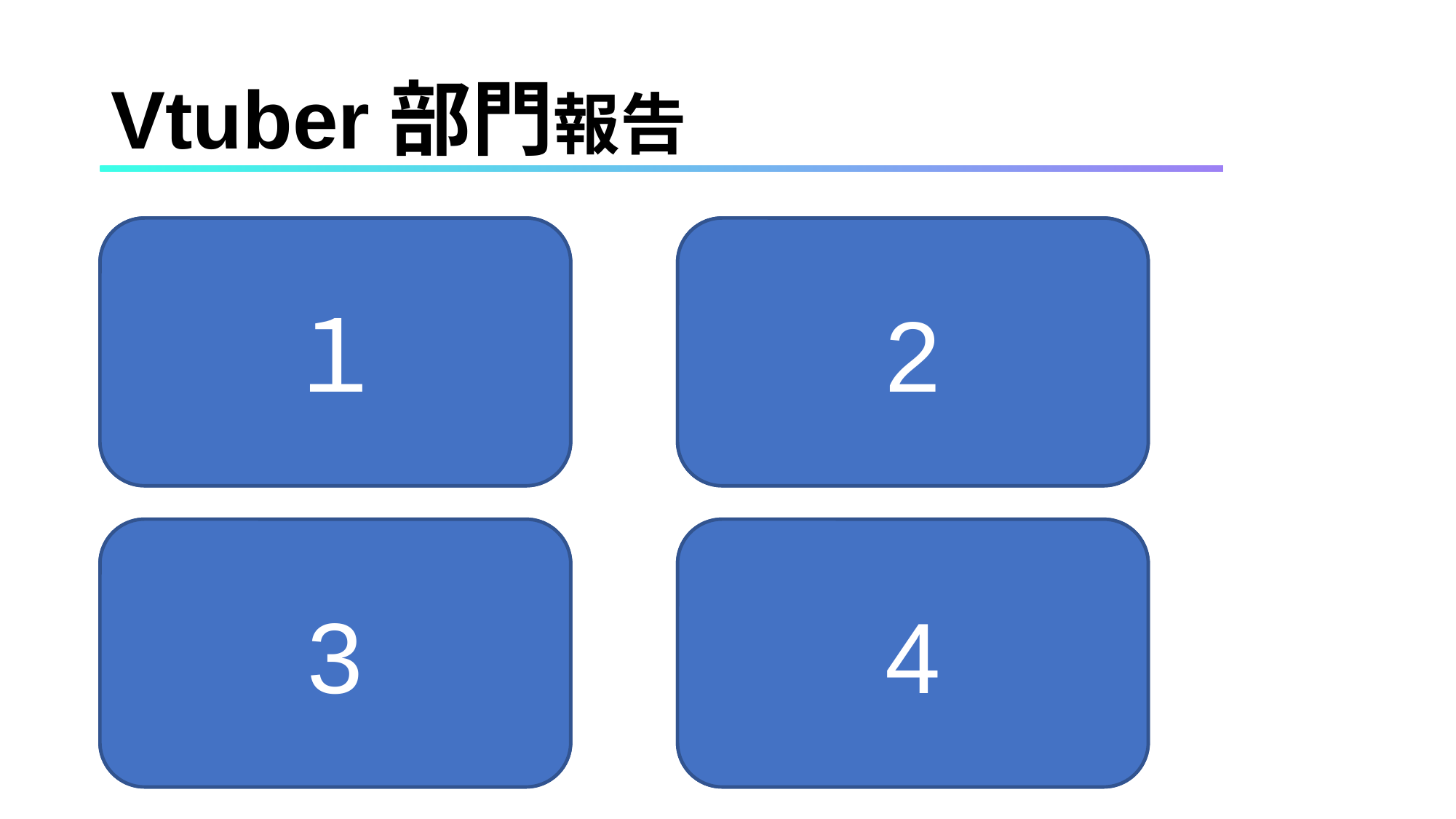

# Vtuber部門報告

Vtuberとは？
１
YouTube
2
AIVtuber
3
GirlsDay
4